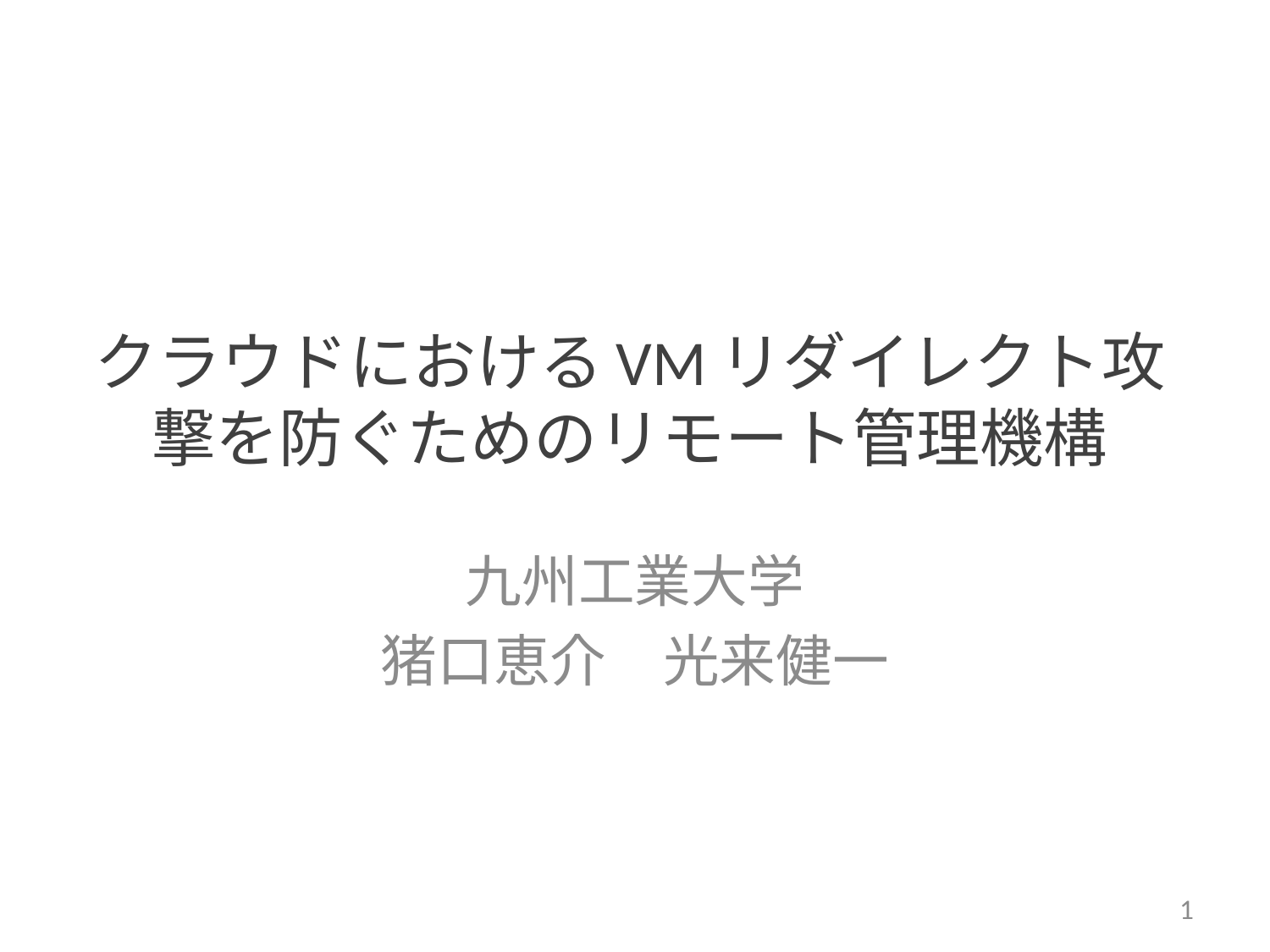

# クラウドにおけるVMリダイレクト攻撃を防ぐためのリモート管理機構
九州工業大学
猪口恵介　光来健一
1